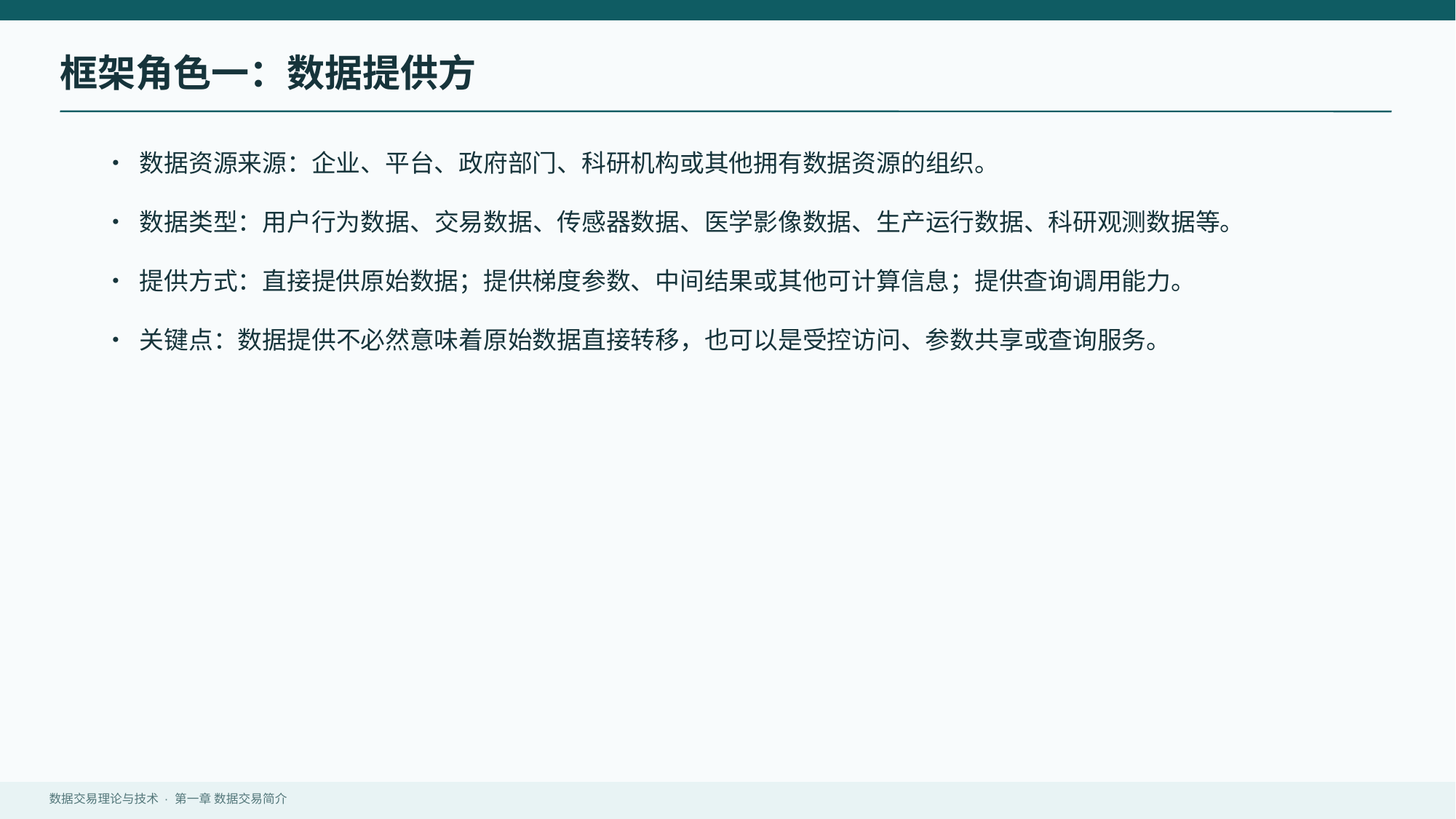

框架角色一：数据提供方

• 数据资源来源：企业、平台、政府部门、科研机构或其他拥有数据资源的组织。

• 数据类型：用户行为数据、交易数据、传感器数据、医学影像数据、生产运行数据、科研观测数据等。

• 提供方式：直接提供原始数据；提供梯度参数、中间结果或其他可计算信息；提供查询调用能力。

• 关键点：数据提供不必然意味着原始数据直接转移，也可以是受控访问、参数共享或查询服务。
57